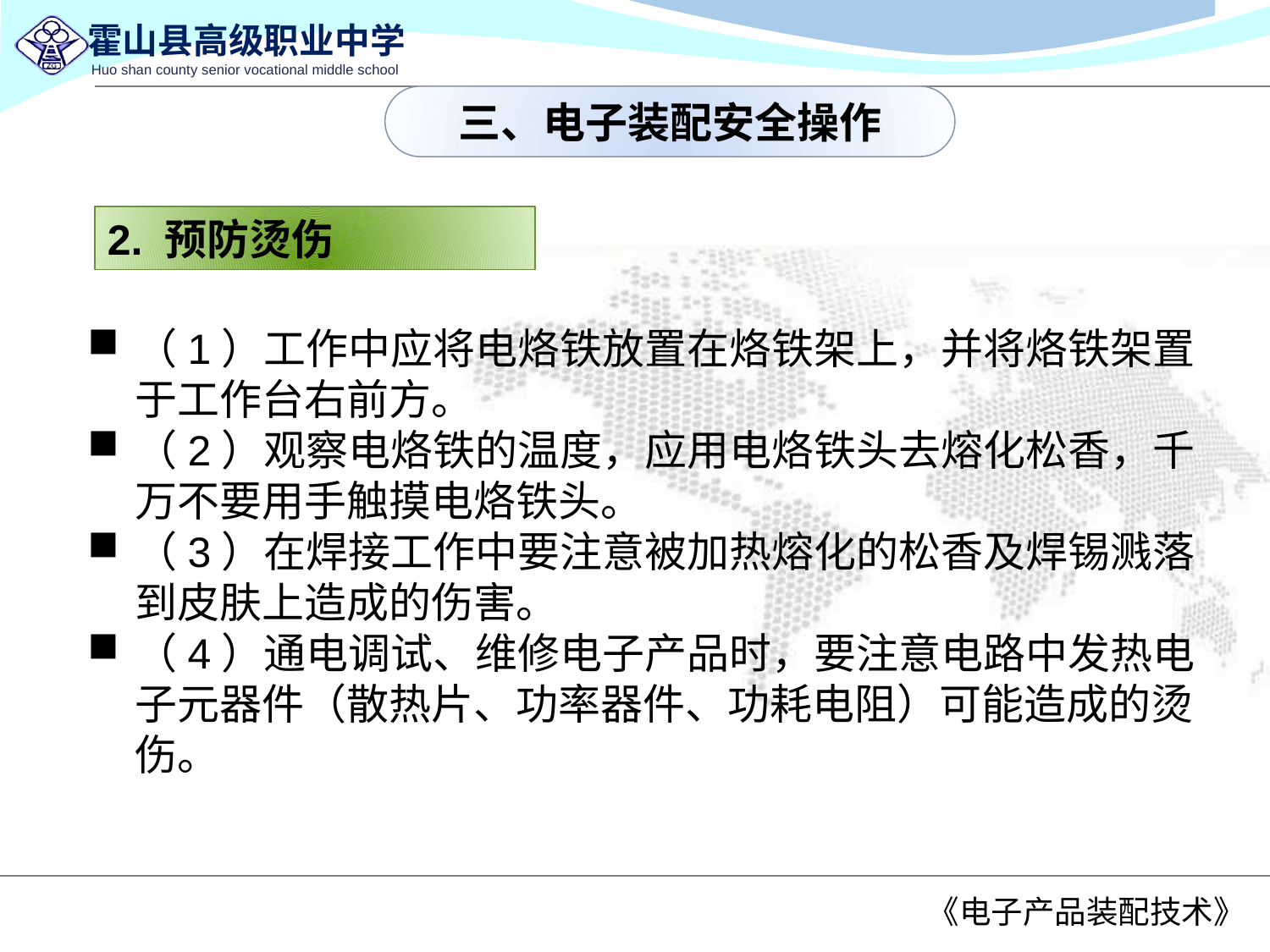

三、电子装配安全操作
2. 预防烫伤
（1）工作中应将电烙铁放置在烙铁架上，并将烙铁架置于工作台右前方。
（2）观察电烙铁的温度，应用电烙铁头去熔化松香，千万不要用手触摸电烙铁头。
（3）在焊接工作中要注意被加热熔化的松香及焊锡溅落到皮肤上造成的伤害。
（4）通电调试、维修电子产品时，要注意电路中发热电子元器件（散热片、功率器件、功耗电阻）可能造成的烫伤。